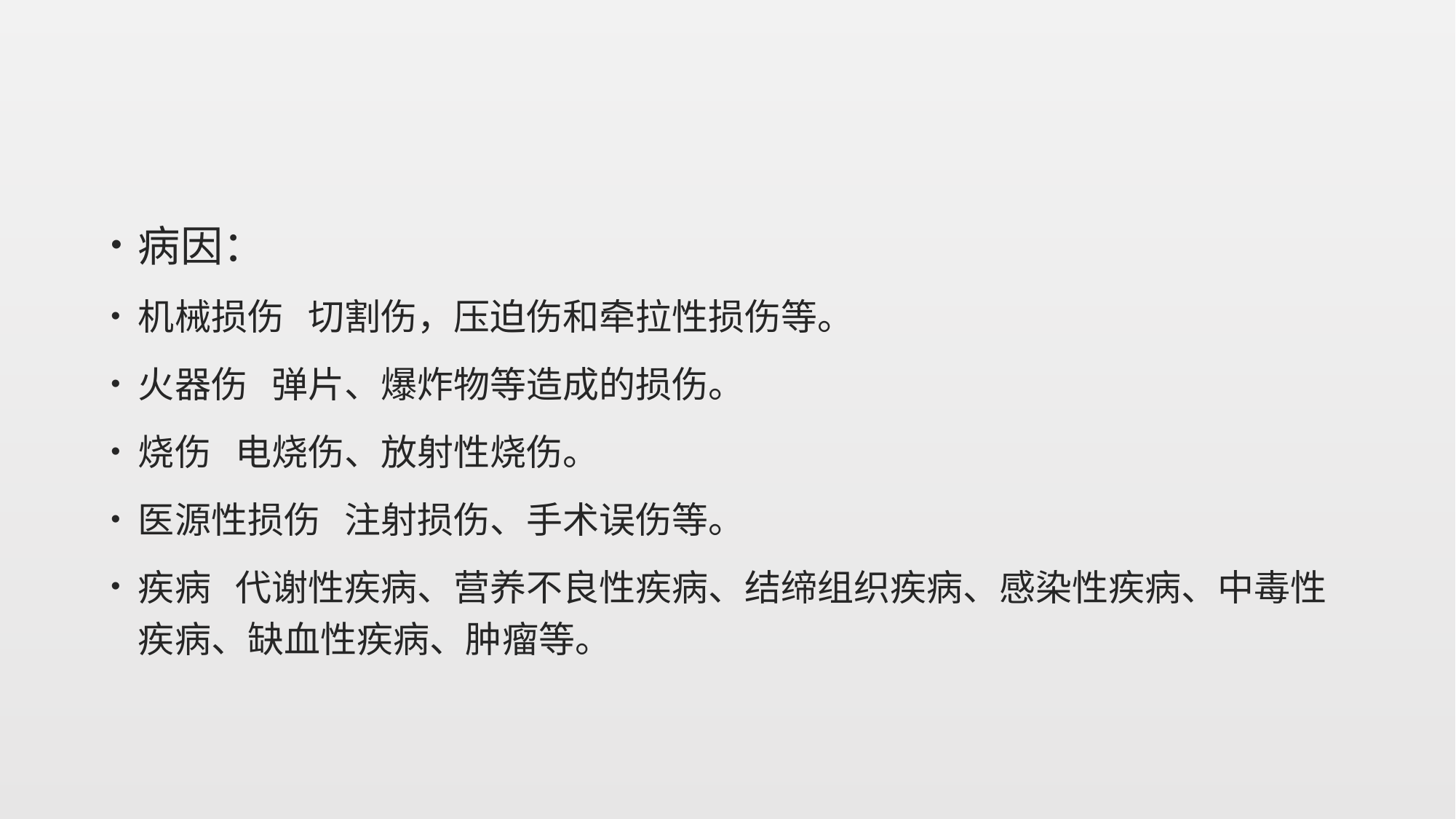

#
病因：
机械损伤   切割伤，压迫伤和牵拉性损伤等。
火器伤   弹片、爆炸物等造成的损伤。
烧伤   电烧伤、放射性烧伤。
医源性损伤   注射损伤、手术误伤等。
疾病   代谢性疾病、营养不良性疾病、结缔组织疾病、感染性疾病、中毒性疾病、缺血性疾病、肿瘤等。